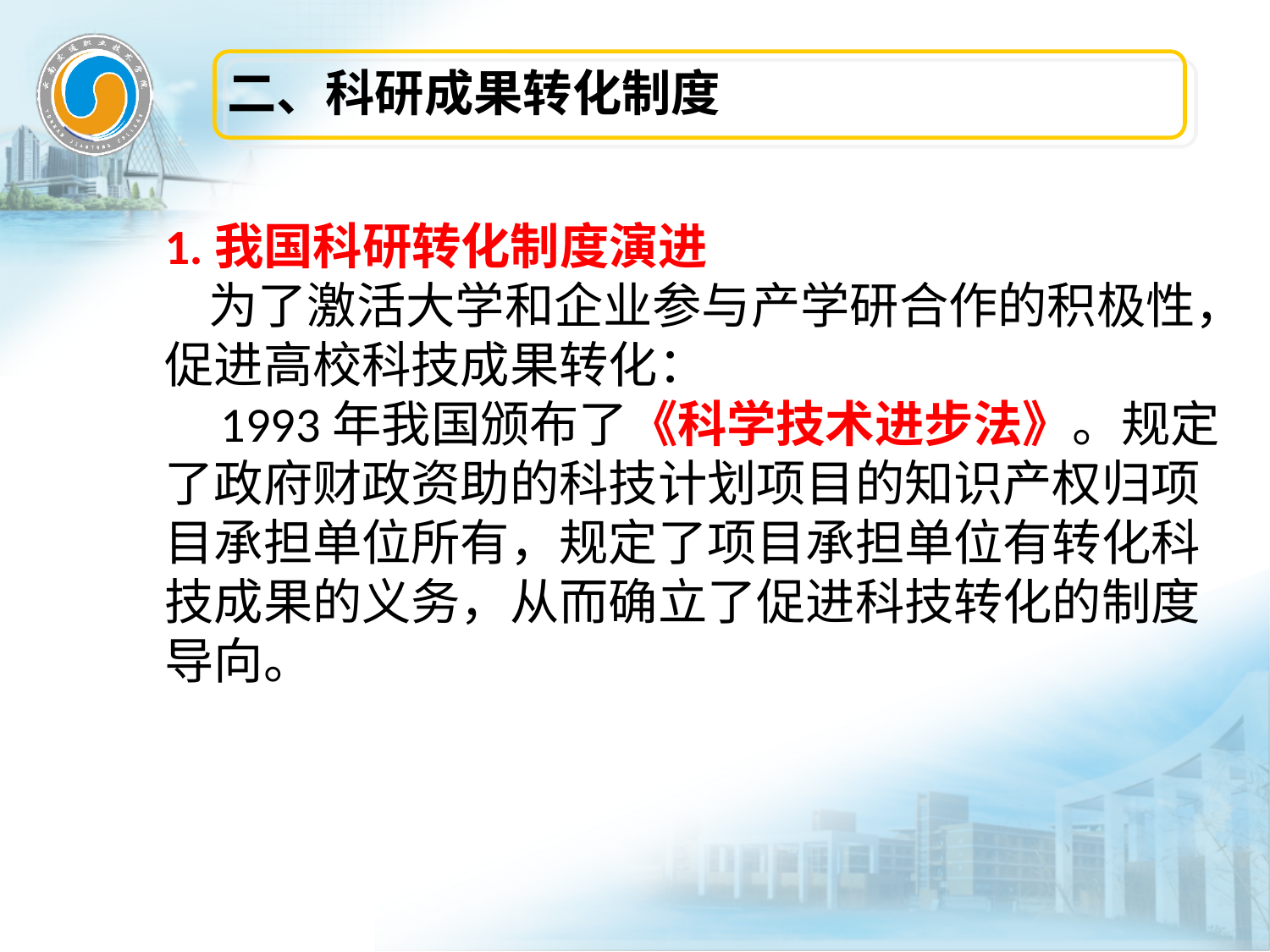

二、科研成果转化制度
1.我国科研转化制度演进
    为了激活大学和企业参与产学研合作的积极性，促进高校科技成果转化：
    1993年我国颁布了《科学技术进步法》。规定了政府财政资助的科技计划项目的知识产权归项目承担单位所有，规定了项目承担单位有转化科技成果的义务，从而确立了促进科技转化的制度导向。